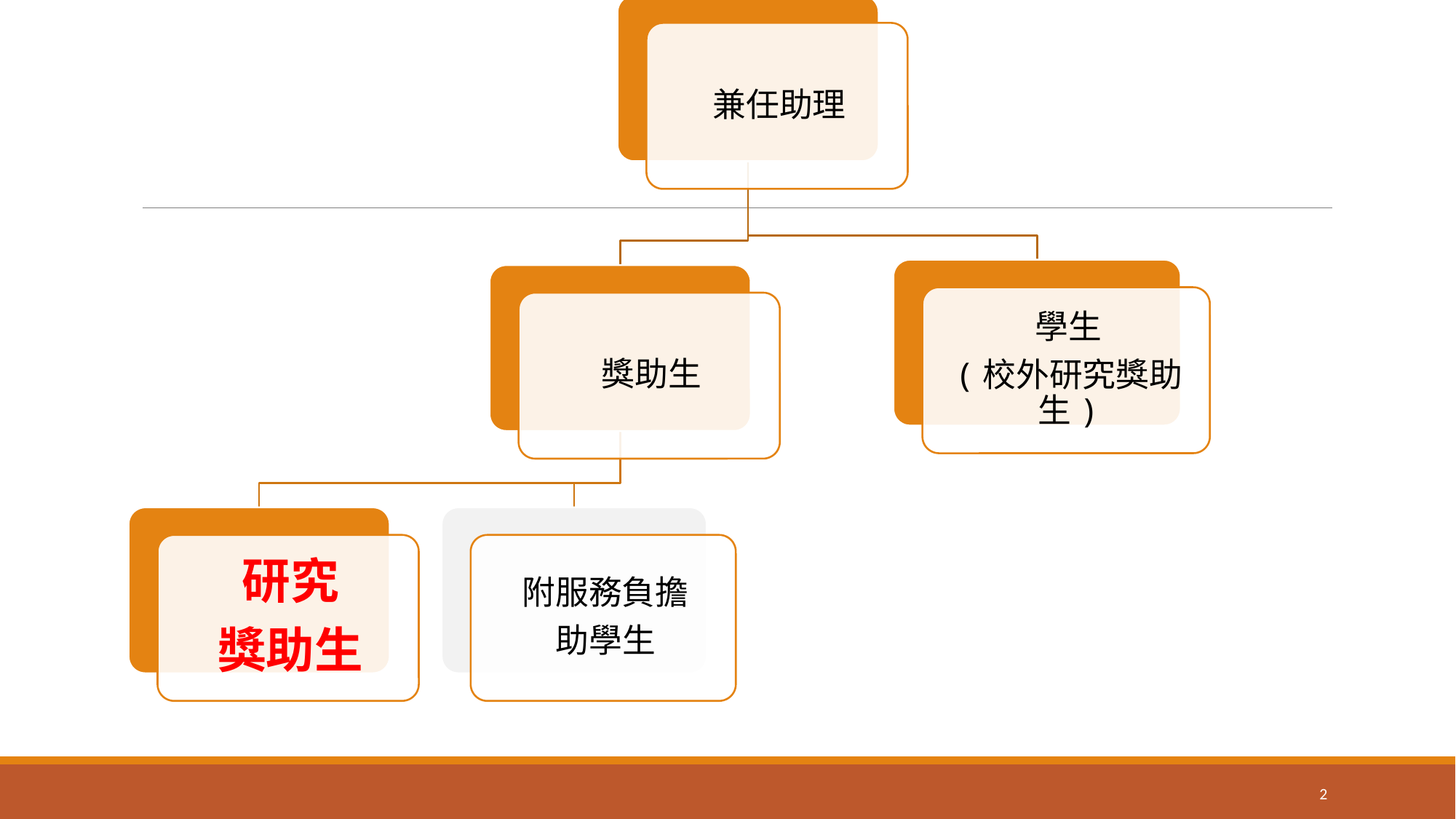

兼任助理
獎助生
研究
獎助生
附服務負擔
助學生
學生
(校外研究獎助生)
2